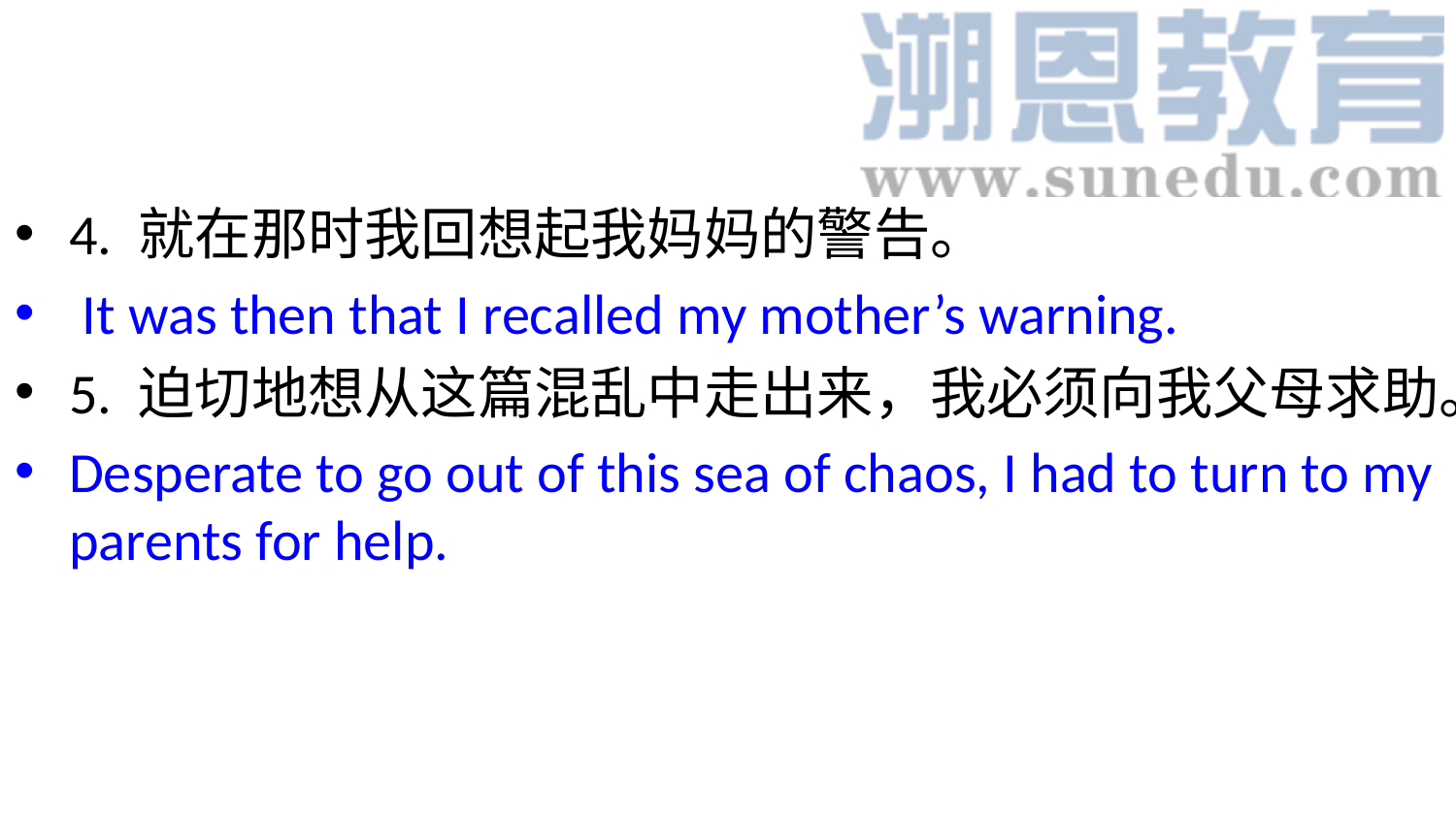

#
4. 就在那时我回想起我妈妈的警告。
 It was then that I recalled my mother’s warning.
5. 迫切地想从这篇混乱中走出来，我必须向我父母求助。
Desperate to go out of this sea of chaos, I had to turn to my parents for help.